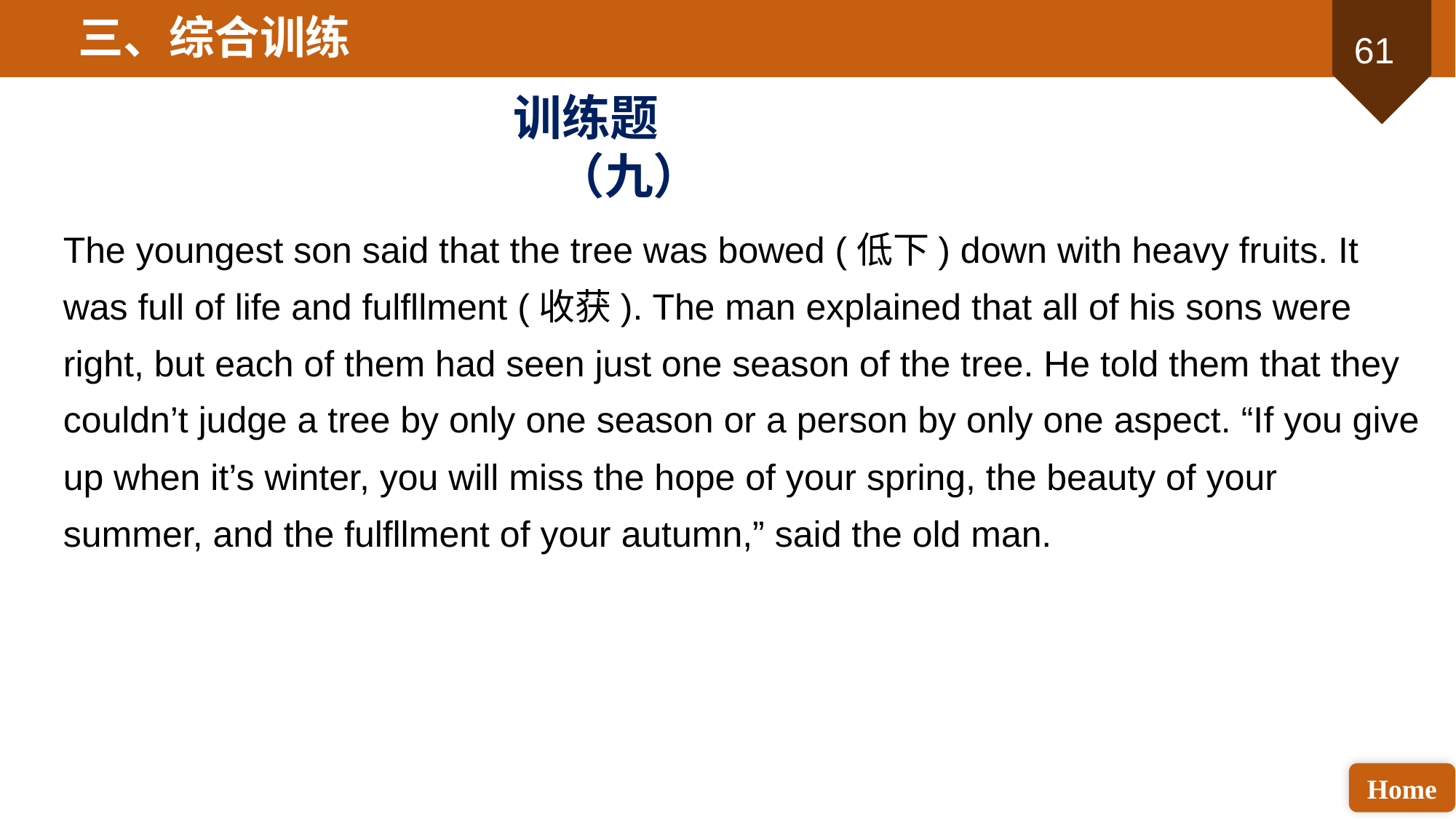

三、综合训练
训练题（九）
The youngest son said that the tree was bowed (低下) down with heavy fruits. It was full of life and fulfllment (收获). The man explained that all of his sons were right, but each of them had seen just one season of the tree. He told them that they couldn’t judge a tree by only one season or a person by only one aspect. “If you give up when it’s winter, you will miss the hope of your spring, the beauty of your summer, and the fulfllment of your autumn,” said the old man.